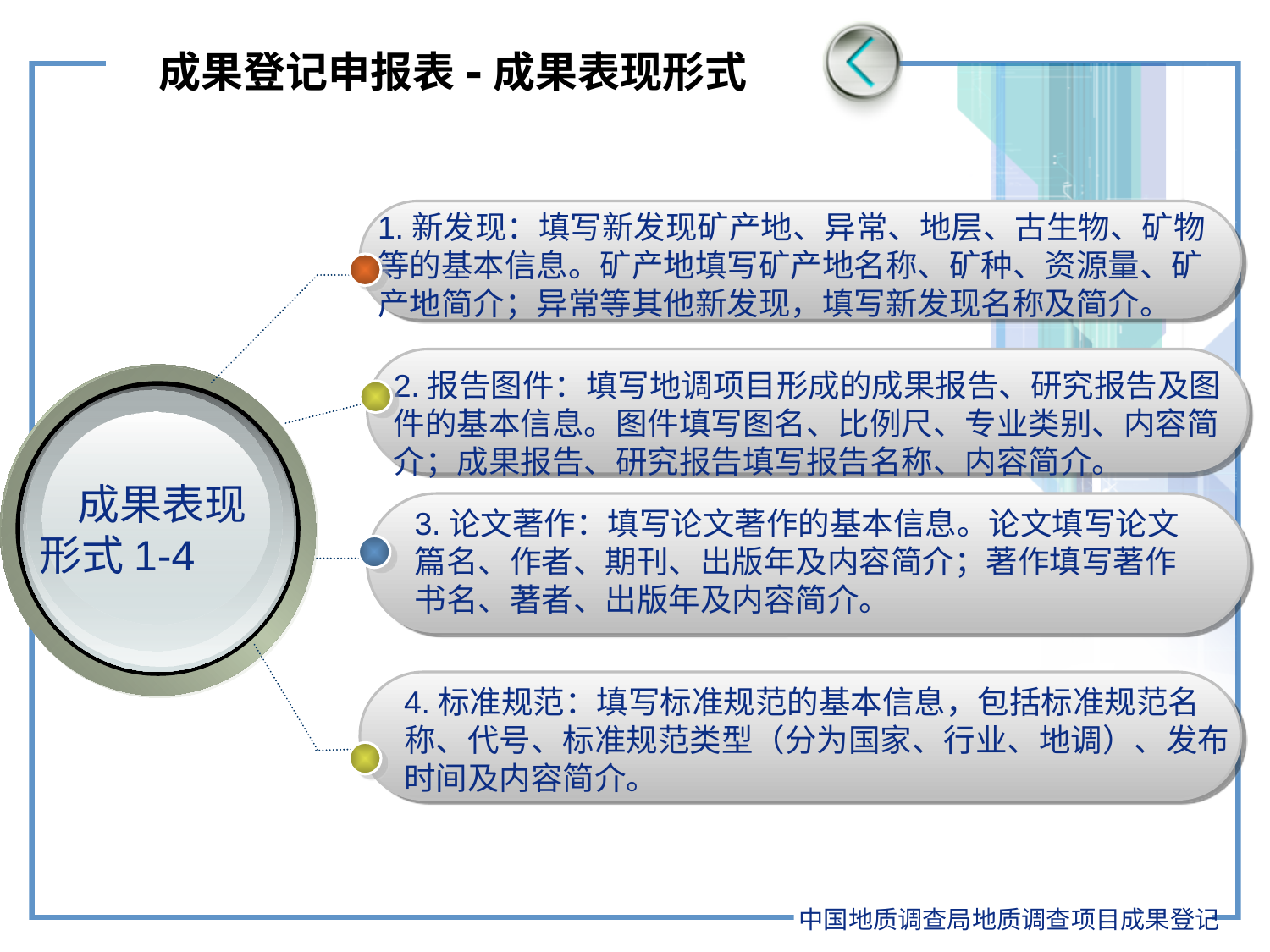

# 成果登记申报表-成果表现形式

1.新发现：填写新发现矿产地、异常、地层、古生物、矿物等的基本信息。矿产地填写矿产地名称、矿种、资源量、矿产地简介；异常等其他新发现，填写新发现名称及简介。

   成果表现形式1-4

2.报告图件：填写地调项目形成的成果报告、研究报告及图件的基本信息。图件填写图名、比例尺、专业类别、内容简介；成果报告、研究报告填写报告名称、内容简介。

3.论文著作：填写论文著作的基本信息。论文填写论文篇名、作者、期刊、出版年及内容简介；著作填写著作书名、著者、出版年及内容简介。

4.标准规范：填写标准规范的基本信息，包括标准规范名称、代号、标准规范类型（分为国家、行业、地调）、发布时间及内容简介。

中国地质调查局地质调查项目成果登记